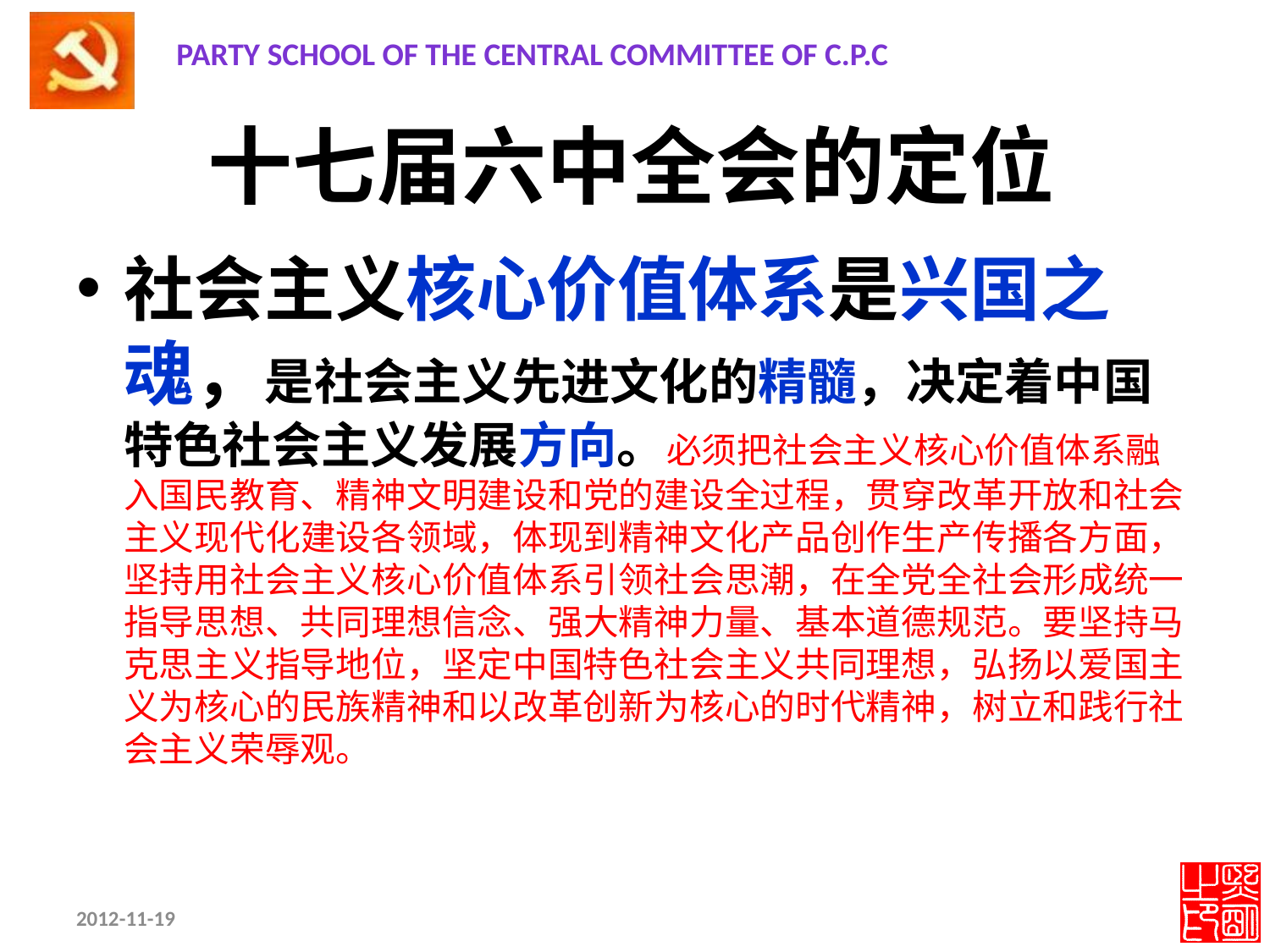

# 十七届六中全会的定位
社会主义核心价值体系是兴国之魂，是社会主义先进文化的精髓，决定着中国特色社会主义发展方向。必须把社会主义核心价值体系融入国民教育、精神文明建设和党的建设全过程，贯穿改革开放和社会主义现代化建设各领域，体现到精神文化产品创作生产传播各方面，坚持用社会主义核心价值体系引领社会思潮，在全党全社会形成统一指导思想、共同理想信念、强大精神力量、基本道德规范。要坚持马克思主义指导地位，坚定中国特色社会主义共同理想，弘扬以爱国主义为核心的民族精神和以改革创新为核心的时代精神，树立和践行社会主义荣辱观。

2012-11-19